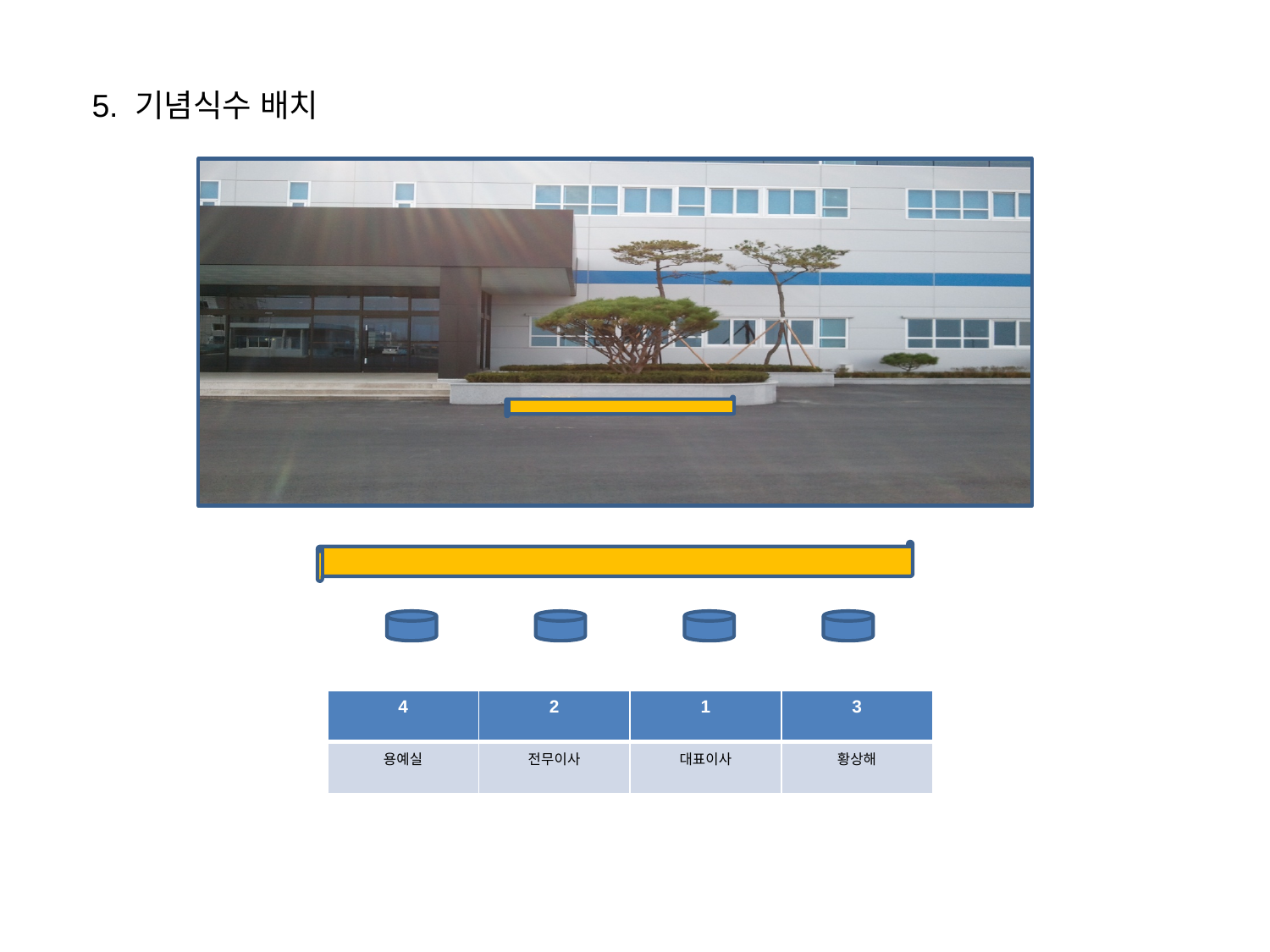

5. 기념식수 배치

| 4 | 2 | 1 | 3 |
| --- | --- | --- | --- |
| 용예실 | 전무이사 | 대표이사 | 황상해 |